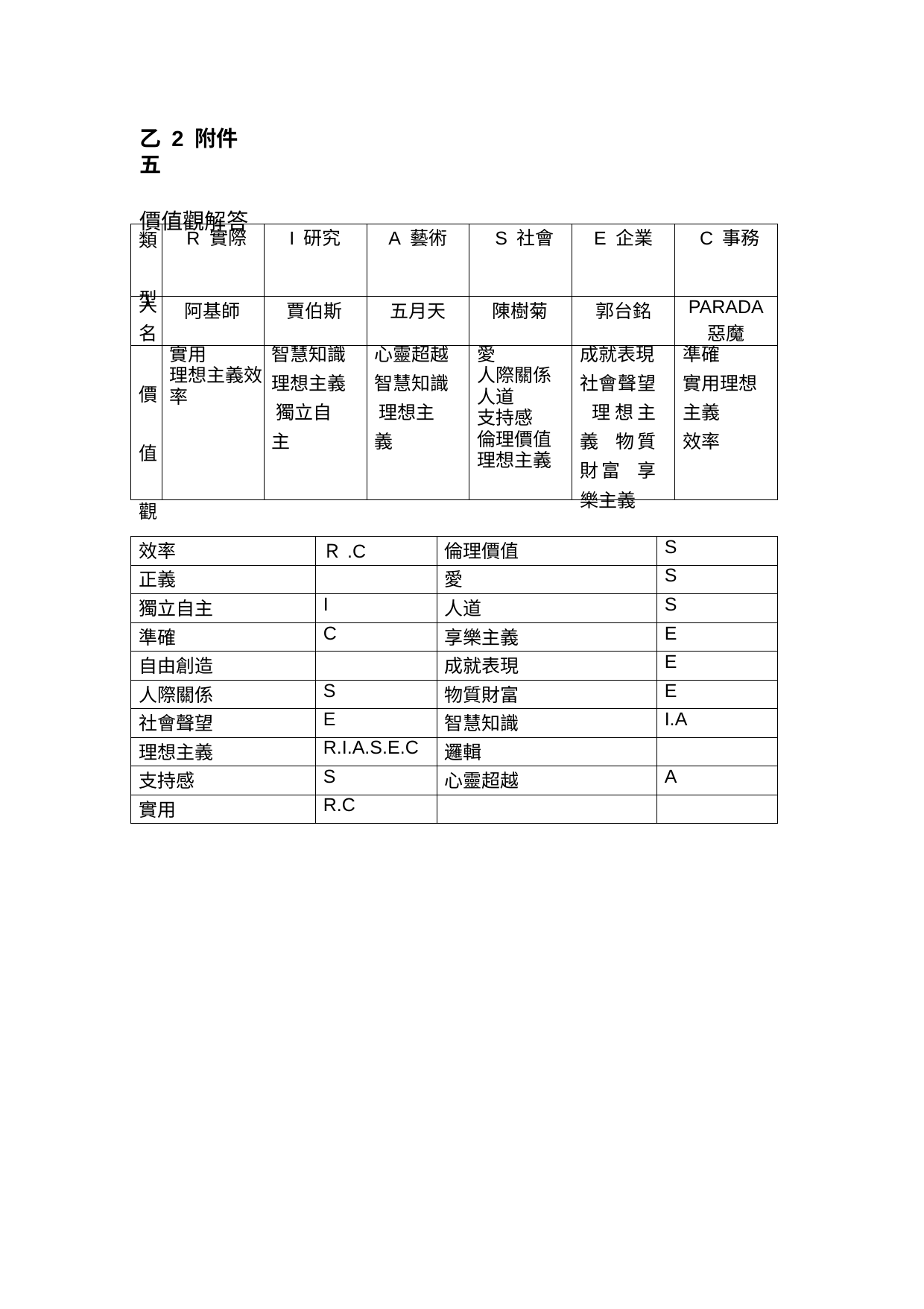

乙 2 附件五

價值觀解答
| 類 型 | R 實際 | I 研究 | A 藝術 | S 社會 | E 企業 | C 事務 |
| --- | --- | --- | --- | --- | --- | --- |
| 人 名 | 阿基師 | 賈伯斯 | 五月天 | 陳樹菊 | 郭台銘 | PARADA 惡魔 |
| 價 值 觀 | 實用 理想主義效率 | 智慧知識 理想主義 獨立自主 | 心靈超越 智慧知識 理想主義 | 愛 人際關係 人道 支持感 倫理價值 理想主義 | 成就表現 社會聲望 理想主義 物質財富 享樂主義 | 準確 實用理想主義 效率 |
| 效率 | Ｒ.C | 倫理價值 | S |
| --- | --- | --- | --- |
| 正義 |  | 愛 | S |
| 獨立自主 | I | 人道 | S |
| 準確 | C | 享樂主義 | E |
| 自由創造 |  | 成就表現 | E |
| 人際關係 | S | 物質財富 | E |
| 社會聲望 | E | 智慧知識 | I.A |
| 理想主義 | R.I.A.S.E.C | 邏輯 |  |
| 支持感 | S | 心靈超越 | A |
| 實用 | R.C |  |  |